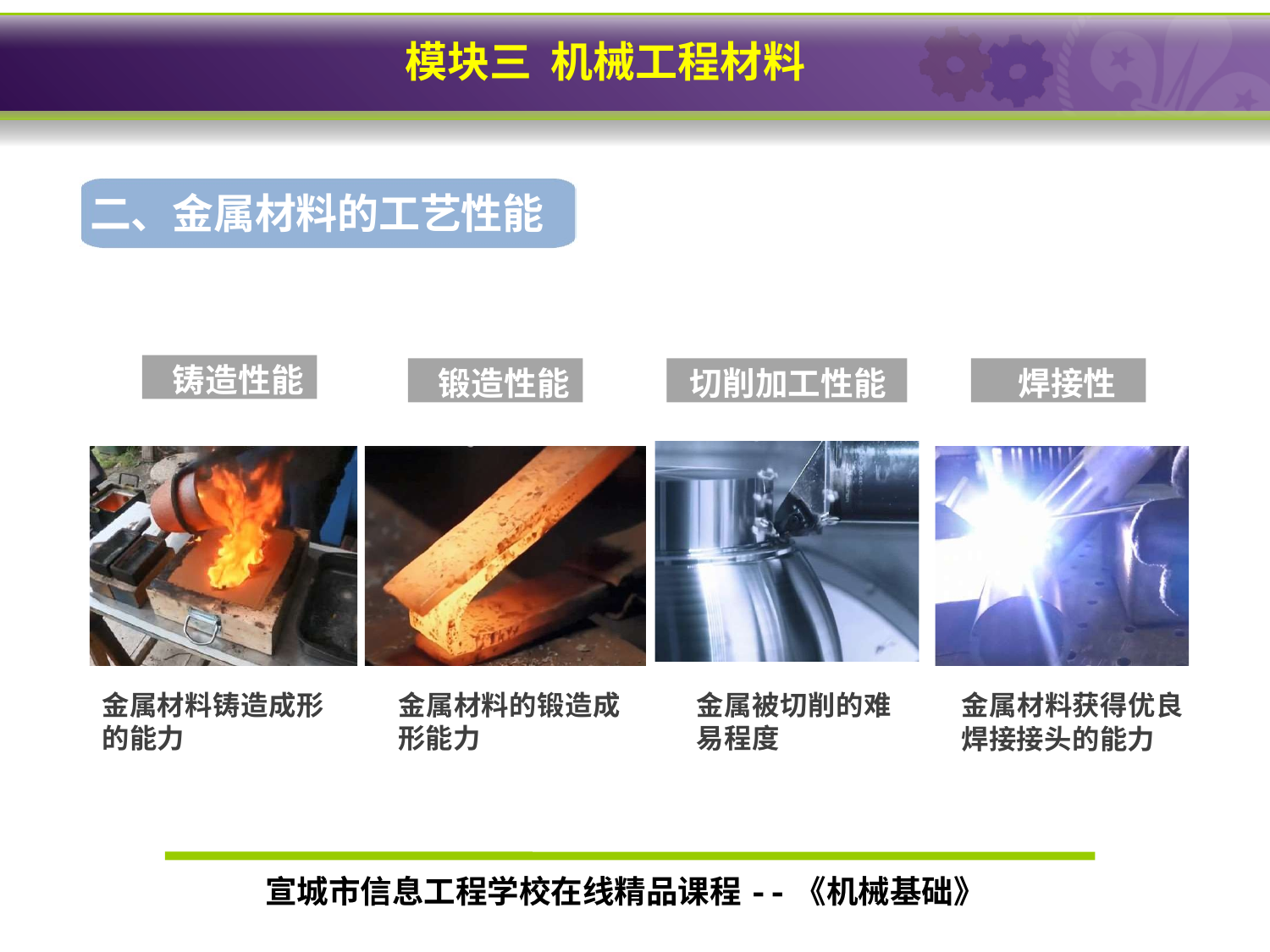

二、金属材料的工艺性能
铸造性能
锻造性能
切削加工性能
焊接性

金属材料铸造成形的能力
金属材料的锻造成形能力
金属被切削的难易程度
金属材料获得优良焊接接头的能力